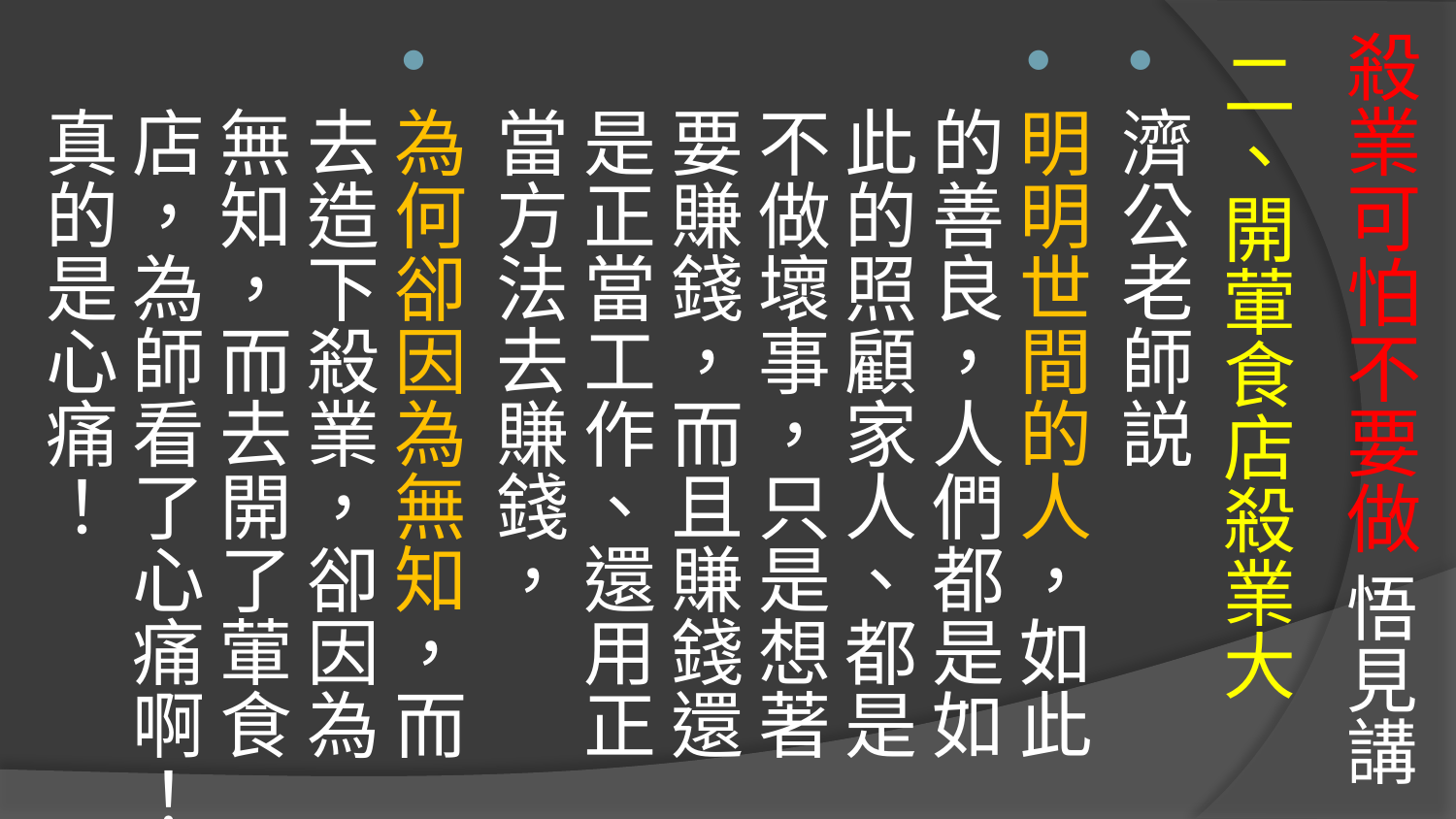

# 殺業可怕不要做 悟見講
二、開葷食店殺業大
濟公老師説
明明世間的人，如此的善良，人們都是如此的照顧家人、都是不做壞事，只是想著要賺錢，而且賺錢還是正當工作、還用正當方法去賺錢，
為何卻因為無知，而去造下殺業，卻因為無知，而去開了葷食店，為師看了心痛啊！真的是心痛！